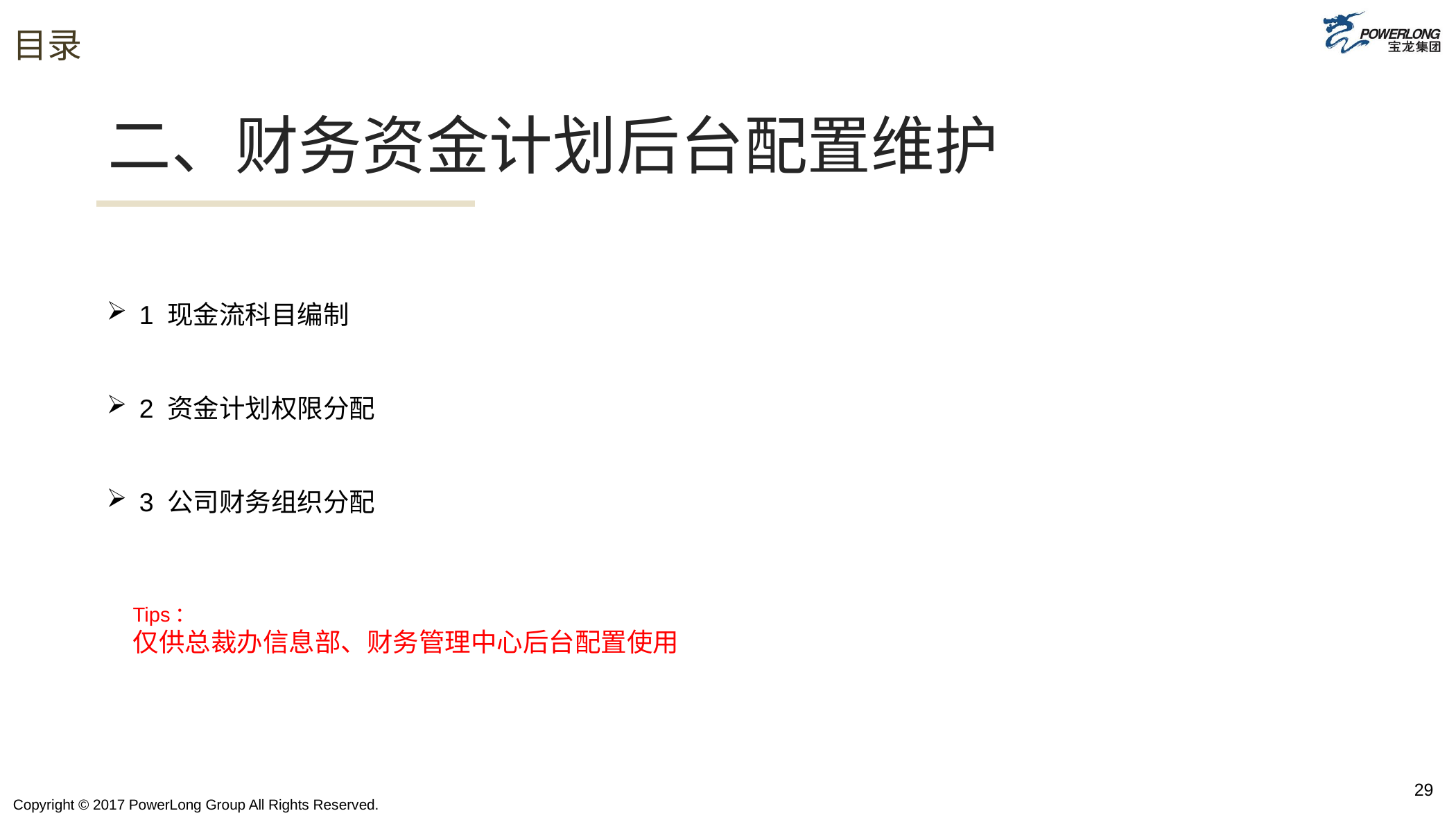

# 目录
二、财务资金计划后台配置维护
1 现金流科目编制

2 资金计划权限分配

3 公司财务组织分配
Tips：
仅供总裁办信息部、财务管理中心后台配置使用